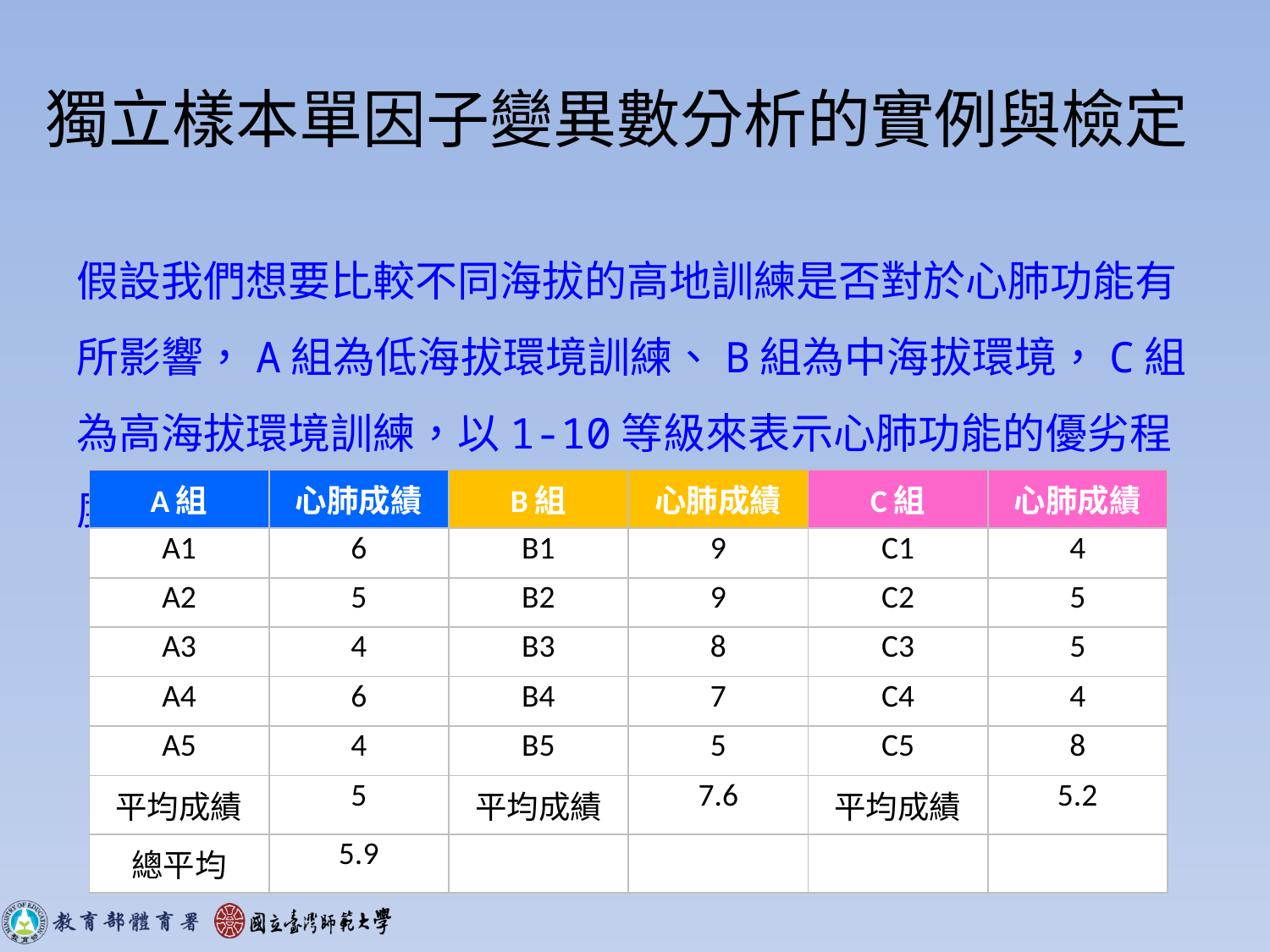

# 獨立樣本單因子變異數分析的實例與檢定
假設我們想要比較不同海拔的高地訓練是否對於心肺功能有所影響，A組為低海拔環境訓練、B組為中海拔環境，C組為高海拔環境訓練，以1-10等級來表示心肺功能的優劣程度。

| A組 | 心肺成績 | B組 | 心肺成績 | C組 | 心肺成績 |
| --- | --- | --- | --- | --- | --- |
| A1 | 6 | B1 | 9 | C1 | 4 |
| A2 | 5 | B2 | 9 | C2 | 5 |
| A3 | 4 | B3 | 8 | C3 | 5 |
| A4 | 6 | B4 | 7 | C4 | 4 |
| A5 | 4 | B5 | 5 | C5 | 8 |
| 平均成績 | 5 | 平均成績 | 7.6 | 平均成績 | 5.2 |
| 總平均 | 5.9 |  |  |  |  |